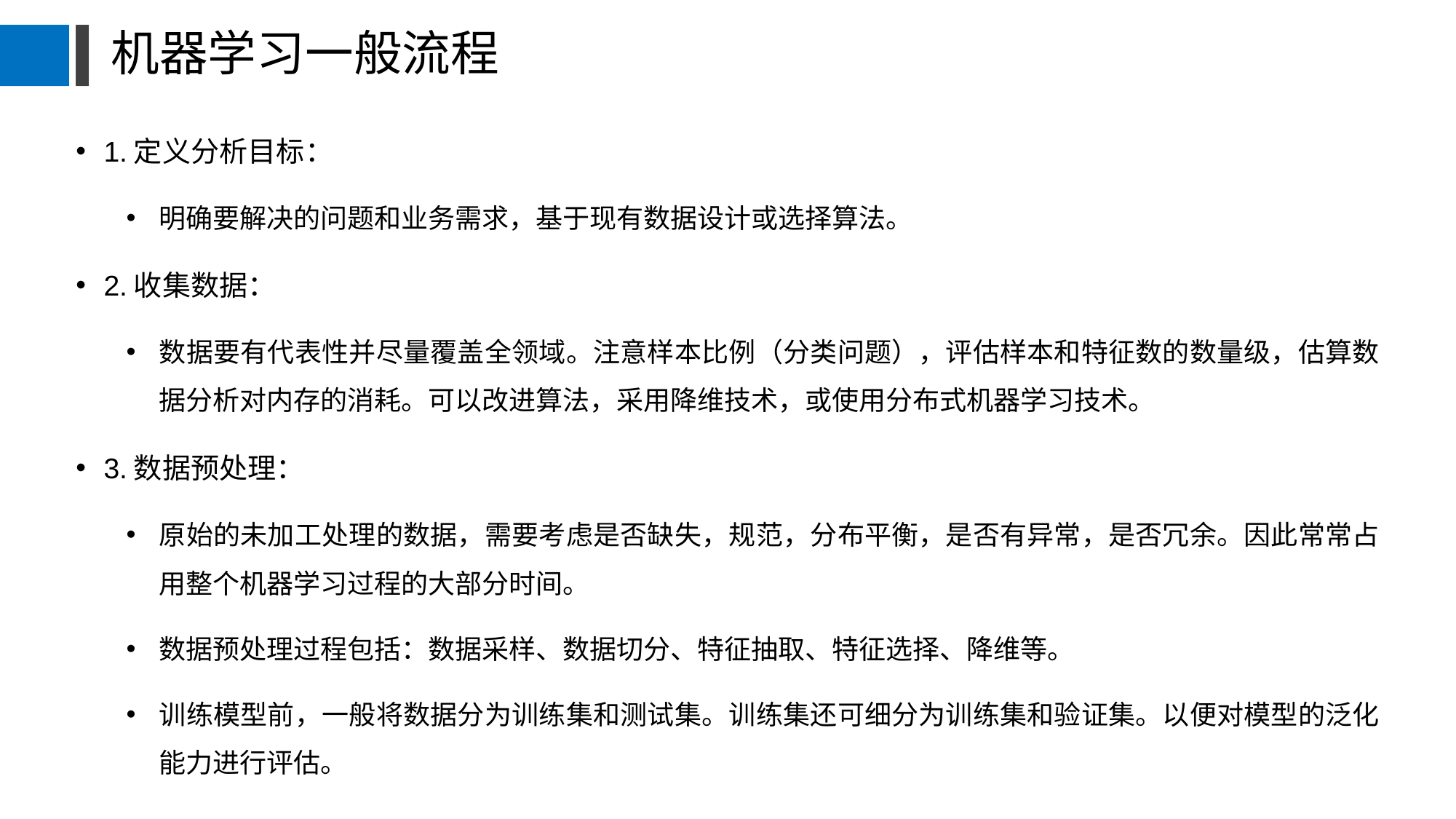

# 机器学习一般流程
1.定义分析目标：
明确要解决的问题和业务需求，基于现有数据设计或选择算法。
2.收集数据：
数据要有代表性并尽量覆盖全领域。注意样本比例（分类问题），评估样本和特征数的数量级，估算数据分析对内存的消耗。可以改进算法，采用降维技术，或使用分布式机器学习技术。
3.数据预处理：
原始的未加工处理的数据，需要考虑是否缺失，规范，分布平衡，是否有异常，是否冗余。因此常常占用整个机器学习过程的大部分时间。
数据预处理过程包括：数据采样、数据切分、特征抽取、特征选择、降维等。
训练模型前，一般将数据分为训练集和测试集。训练集还可细分为训练集和验证集。以便对模型的泛化能力进行评估。